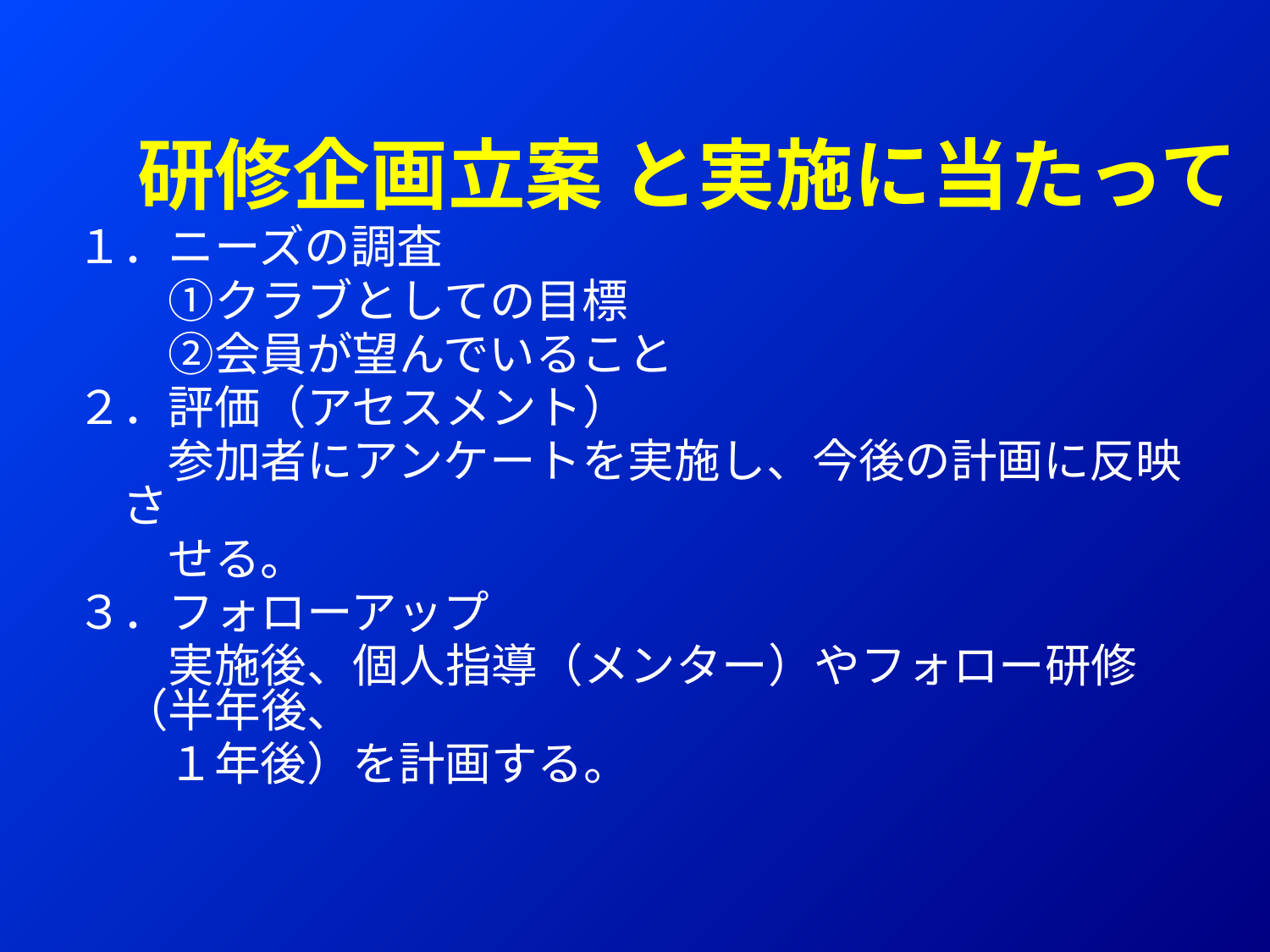

研修企画立案 と実施に当たって
１．ニーズの調査
　　①クラブとしての目標
　　②会員が望んでいること
２．評価（アセスメント）
　　参加者にアンケートを実施し、今後の計画に反映さ
　　せる。
３．フォローアップ
　　実施後、個人指導（メンター）やフォロー研修（半年後、
　　１年後）を計画する。